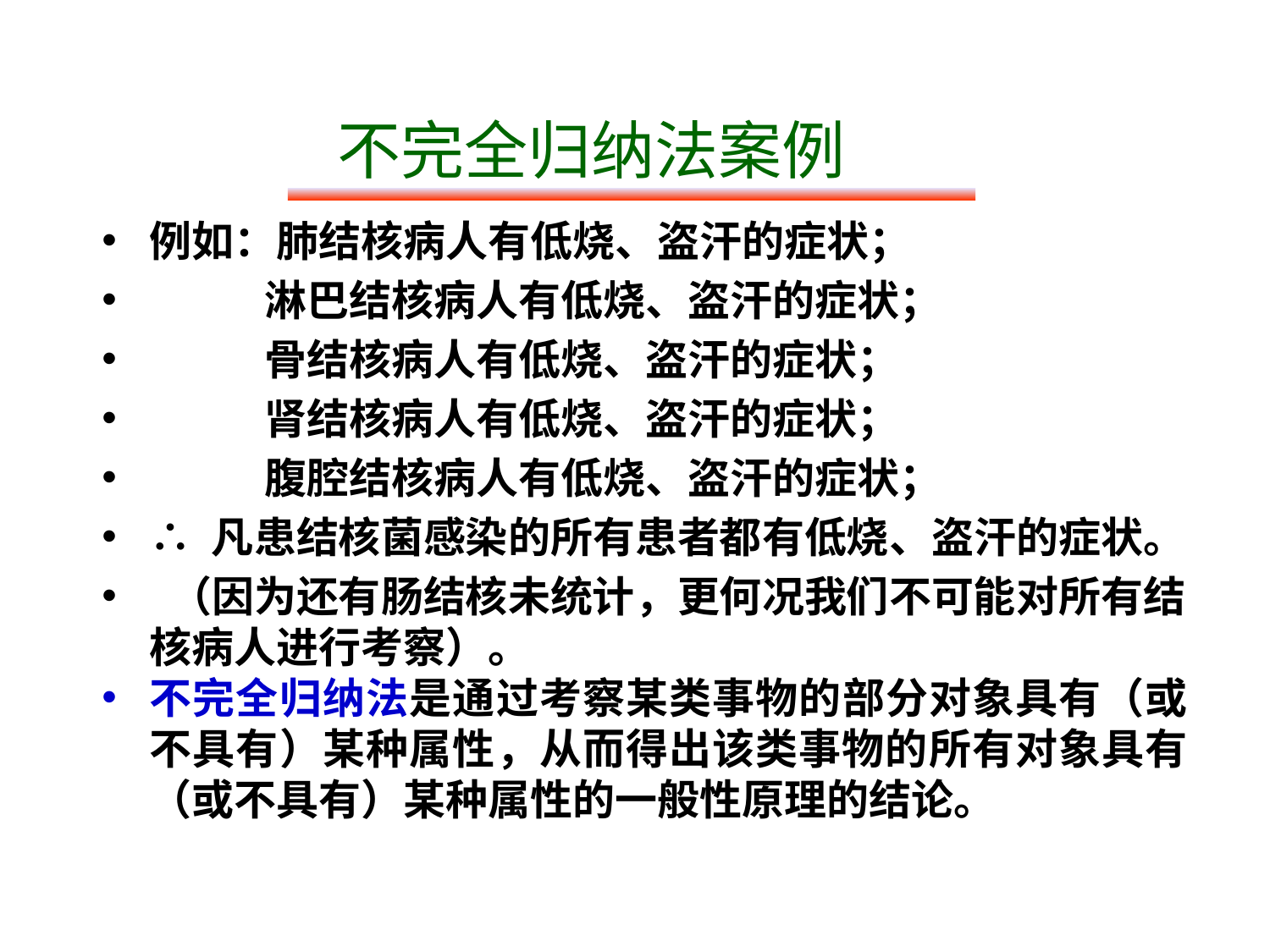

# 不完全归纳法案例

例如：肺结核病人有低烧、盗汗的症状；
           淋巴结核病人有低烧、盗汗的症状；
           骨结核病人有低烧、盗汗的症状；
           肾结核病人有低烧、盗汗的症状；
           腹腔结核病人有低烧、盗汗的症状；
∴ 凡患结核菌感染的所有患者都有低烧、盗汗的症状。
 （因为还有肠结核未统计，更何况我们不可能对所有结核病人进行考察）。
不完全归纳法是通过考察某类事物的部分对象具有（或不具有）某种属性，从而得出该类事物的所有对象具有（或不具有）某种属性的一般性原理的结论。